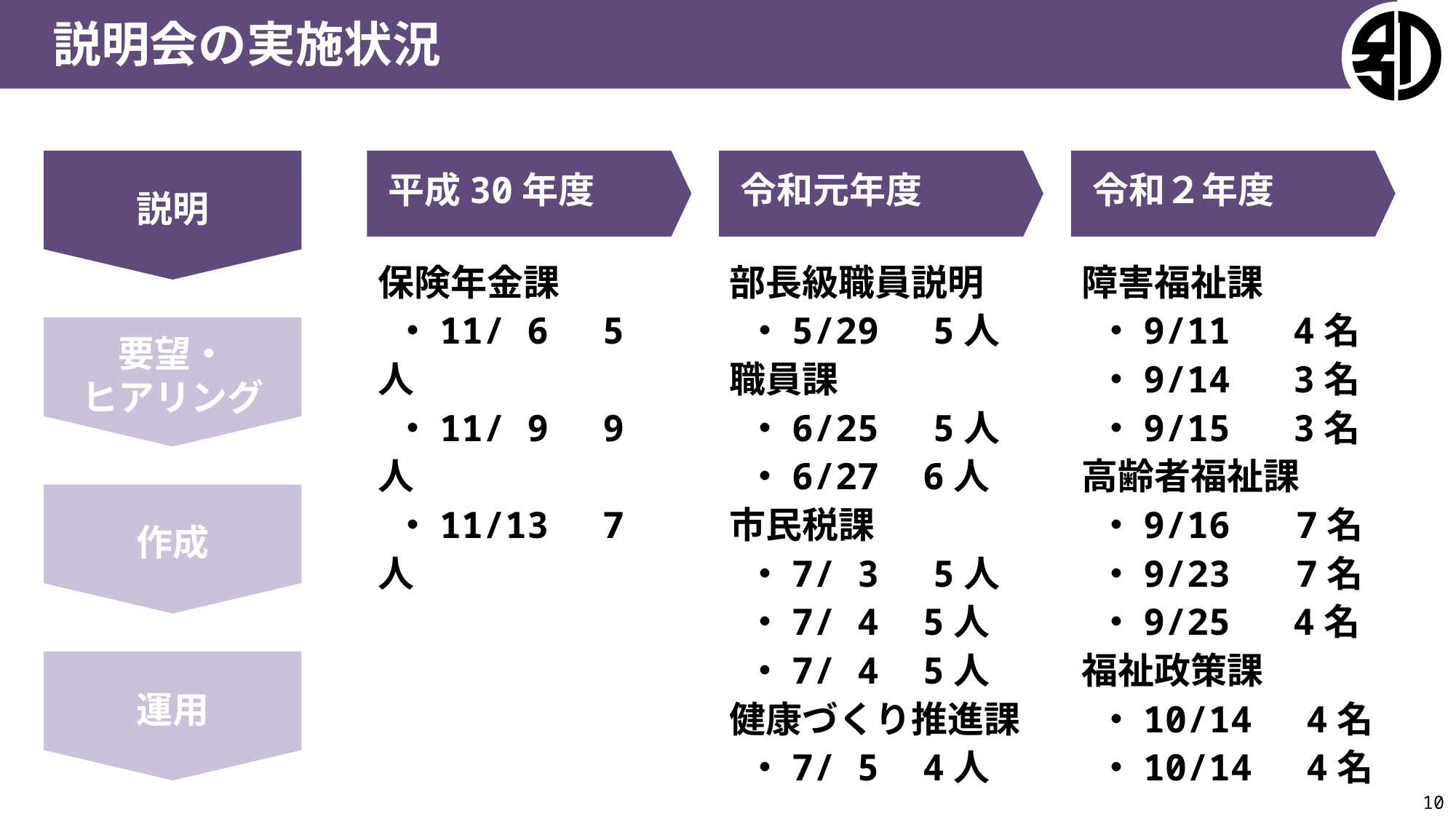

説明会の実施状況
説明
令和元年度
平成30年度
令和２年度
部長級職員説明
 ・5/29　5人
職員課
 ・6/25　5人
 ・6/27  6人
市民税課
 ・7/ 3　5人
 ・7/ 4  5人
 ・7/ 4  5人
健康づくり推進課
 ・7/ 5  4人
障害福祉課
 ・9/11　 4名
 ・9/14　 3名
 ・9/15　 3名
高齢者福祉課
 ・9/16   7名
 ・9/23   7名
 ・9/25　 4名
福祉政策課
 ・10/14　4名
 ・10/14　4名
保険年金課
 ・11/ 6　5人
 ・11/ 9　9人
 ・11/13　7人
要望・
ヒアリング
作成
運用